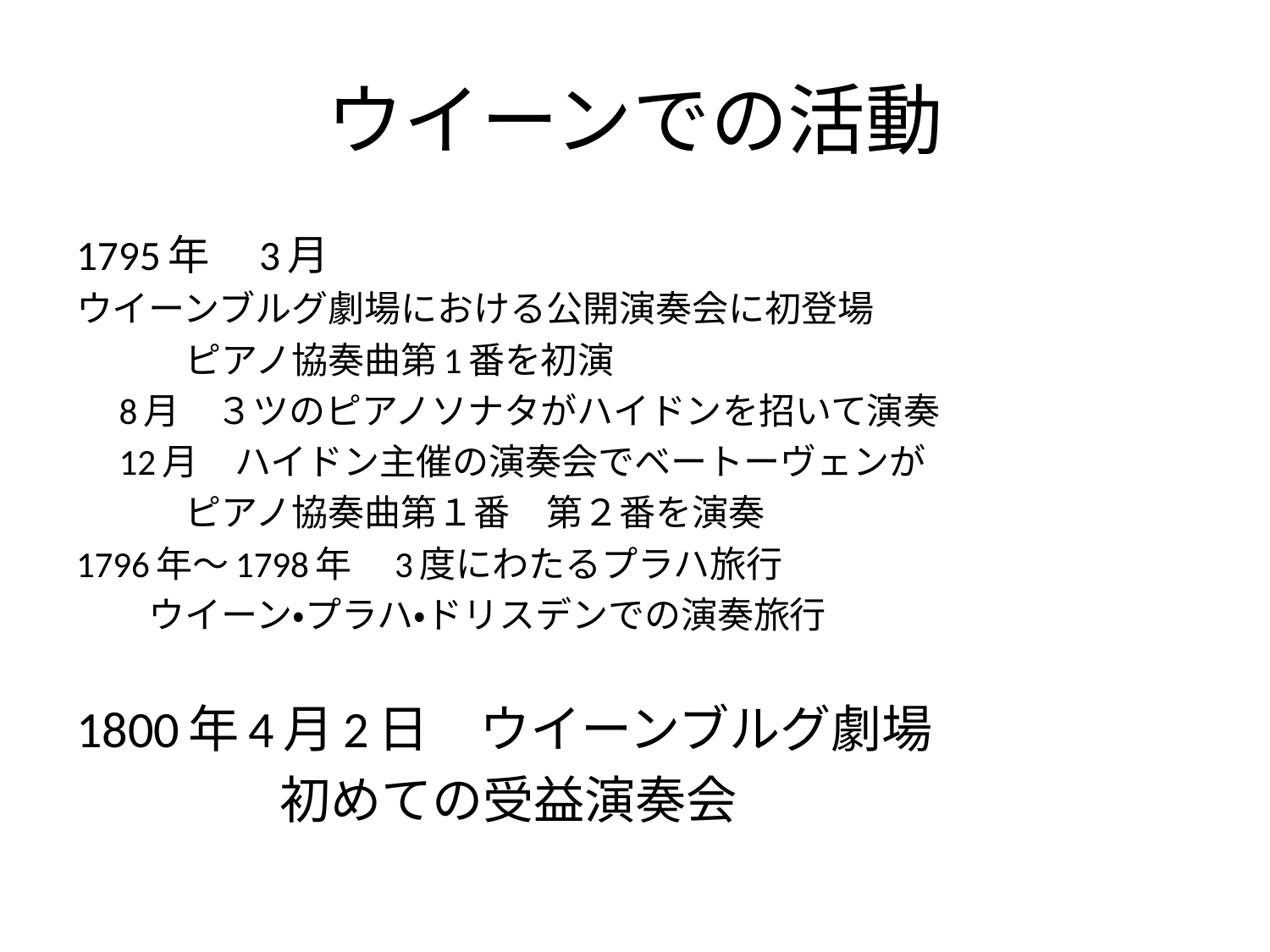

# ウイーンでの活動
1795年　3月
ウイーンブルグ劇場における公開演奏会に初登場
　　　ピアノ協奏曲第1番を初演
　8月　３ツのピアノソナタがハイドンを招いて演奏
　12月　ハイドン主催の演奏会でベートーヴェンが
　　　ピアノ協奏曲第１番　第２番を演奏
1796年～1798年　3度にわたるプラハ旅行
　　ウイーン・プラハ・ドリスデンでの演奏旅行

1800年4月2日　ウイーンブルグ劇場
　　　　初めての受益演奏会